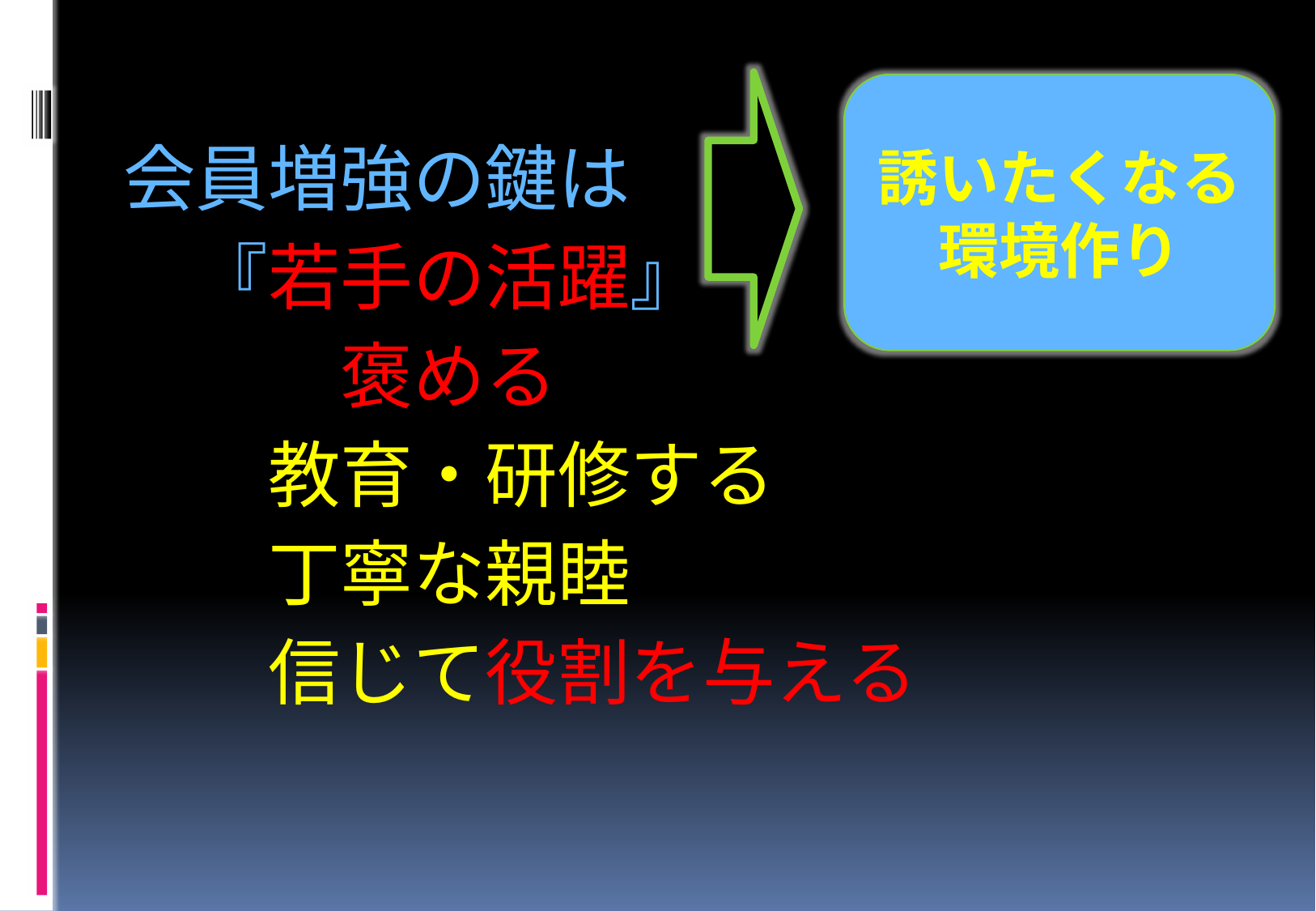

誘いたくなる
環境作り
会員増強の鍵は
　『若手の活躍』
　　　褒める
　　教育・研修する
　　丁寧な親睦
　　信じて役割を与える